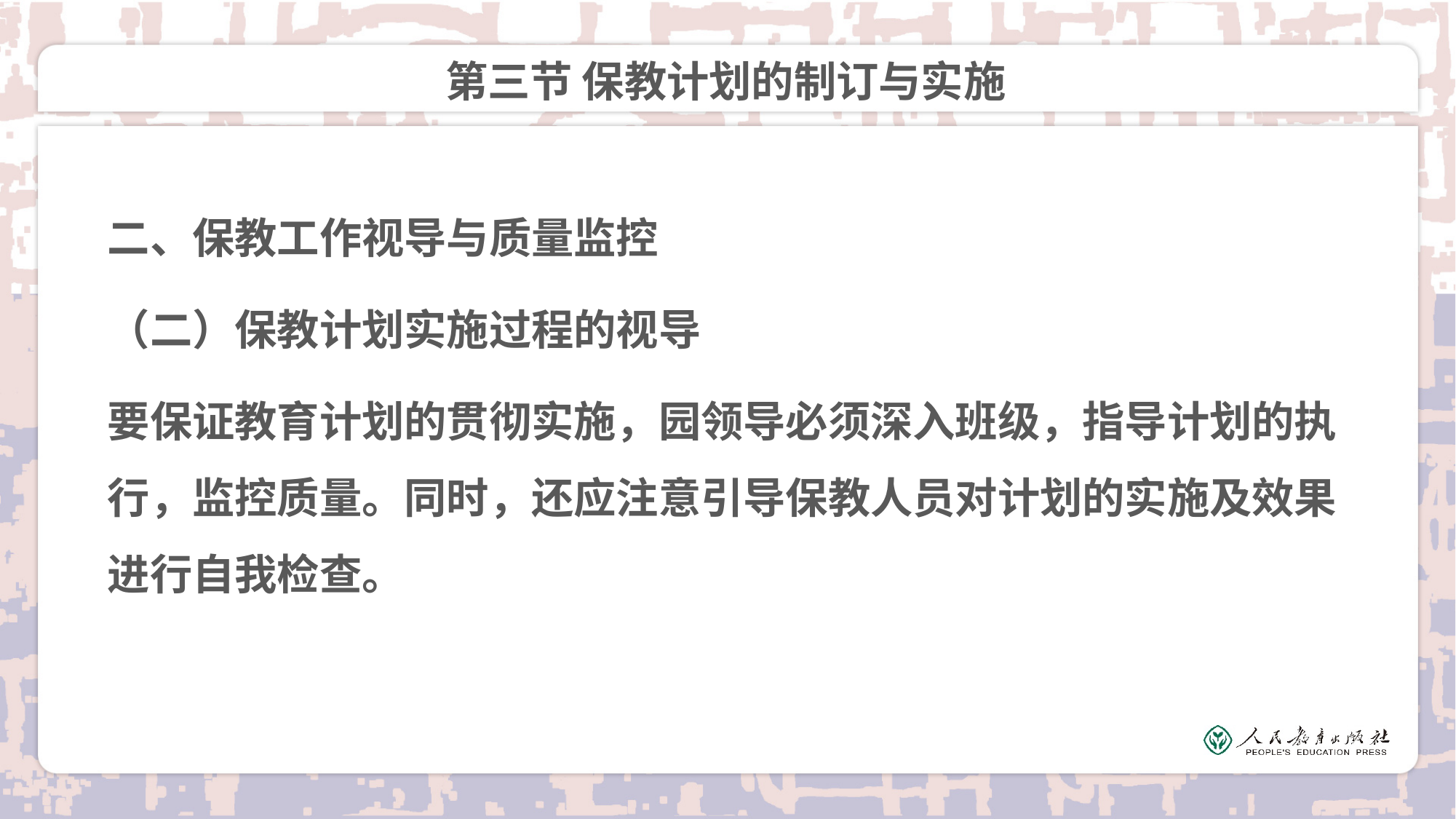

# 第三节 保教计划的制订与实施
二、保教工作视导与质量监控
（二）保教计划实施过程的视导
要保证教育计划的贯彻实施，园领导必须深入班级，指导计划的执行，监控质量。同时，还应注意引导保教人员对计划的实施及效果进行自我检查。